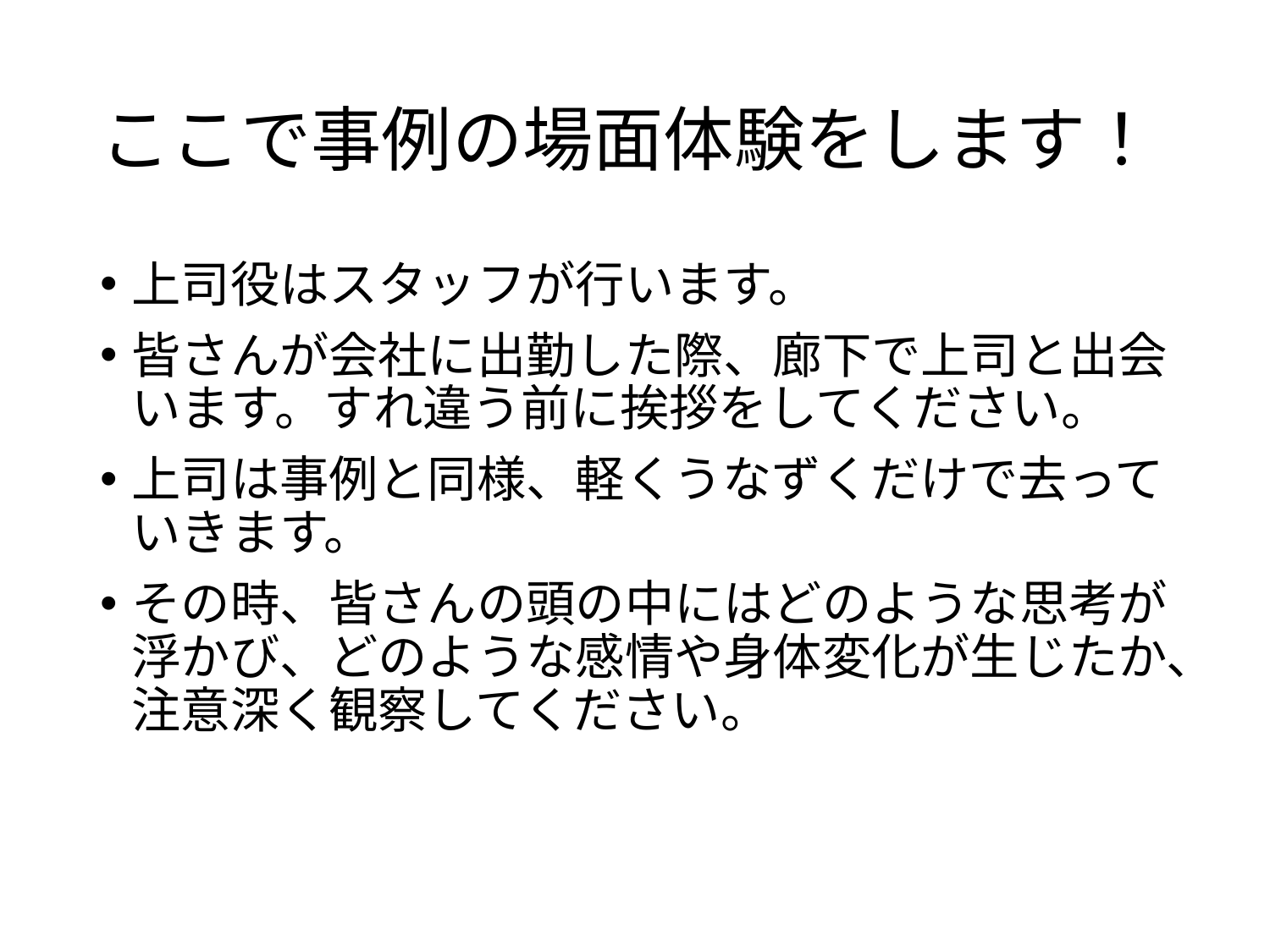

# ここで事例の場面体験をします！
上司役はスタッフが行います。
皆さんが会社に出勤した際、廊下で上司と出会います。すれ違う前に挨拶をしてください。
上司は事例と同様、軽くうなずくだけで去っていきます。
その時、皆さんの頭の中にはどのような思考が浮かび、どのような感情や身体変化が生じたか、注意深く観察してください。